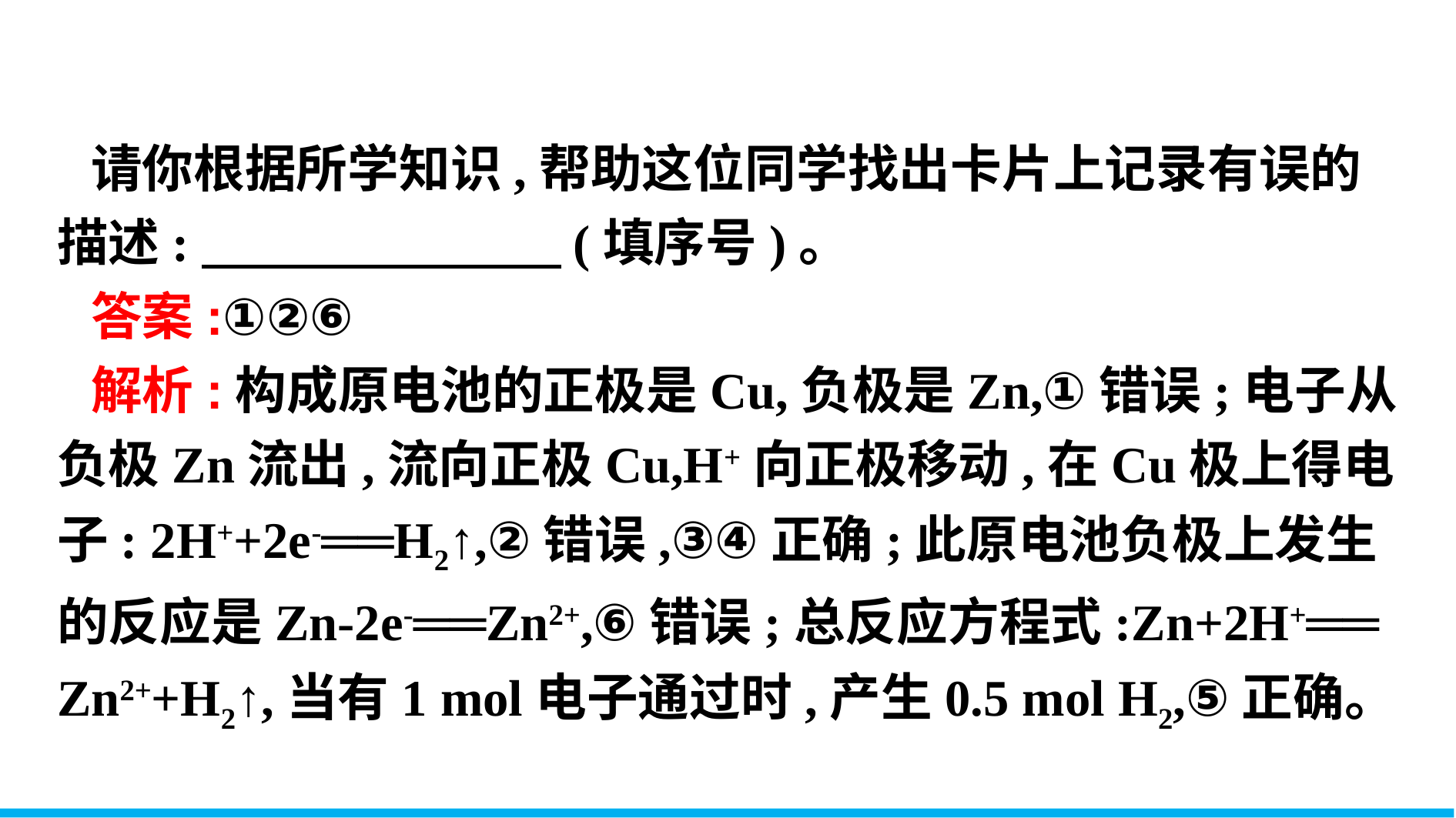

请你根据所学知识,帮助这位同学找出卡片上记录有误的描述:　　　　　　　(填序号)。
答案:①②⑥
解析:构成原电池的正极是Cu,负极是Zn,①错误;电子从负极Zn流出,流向正极Cu,H+向正极移动,在Cu极上得电子: 2H++2e-══H2↑,②错误,③④正确;此原电池负极上发生的反应是Zn-2e-══Zn2+,⑥错误;总反应方程式:Zn+2H+══ Zn2++H2↑,当有1 mol电子通过时,产生0.5 mol H2,⑤正确。